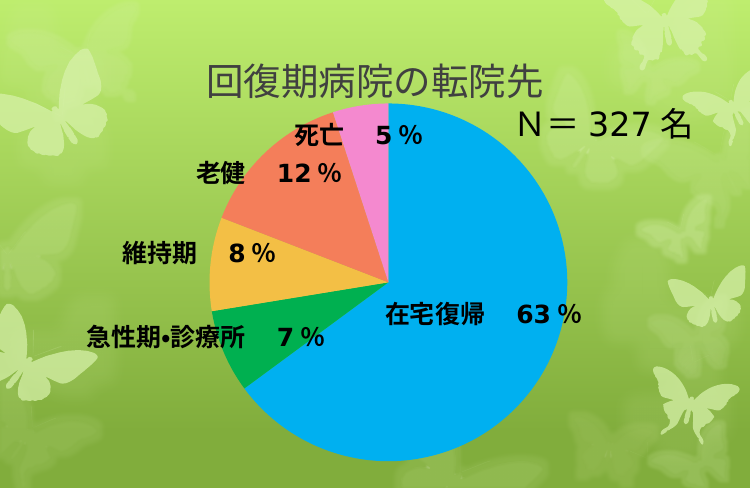

# 回復期病院の転院先

### Chart

| Category |  |
|---|---|
| 在宅 | 207.0 |
| 急性期 | 24.0 |
| 維持期 | 27.0 |
| 老健 | 45.0 |
| 死亡 | 16.0 |
Ｎ＝327名
死亡　5％
老健　12％
維持期　8％
在宅復帰　63％
急性期・診療所　7％